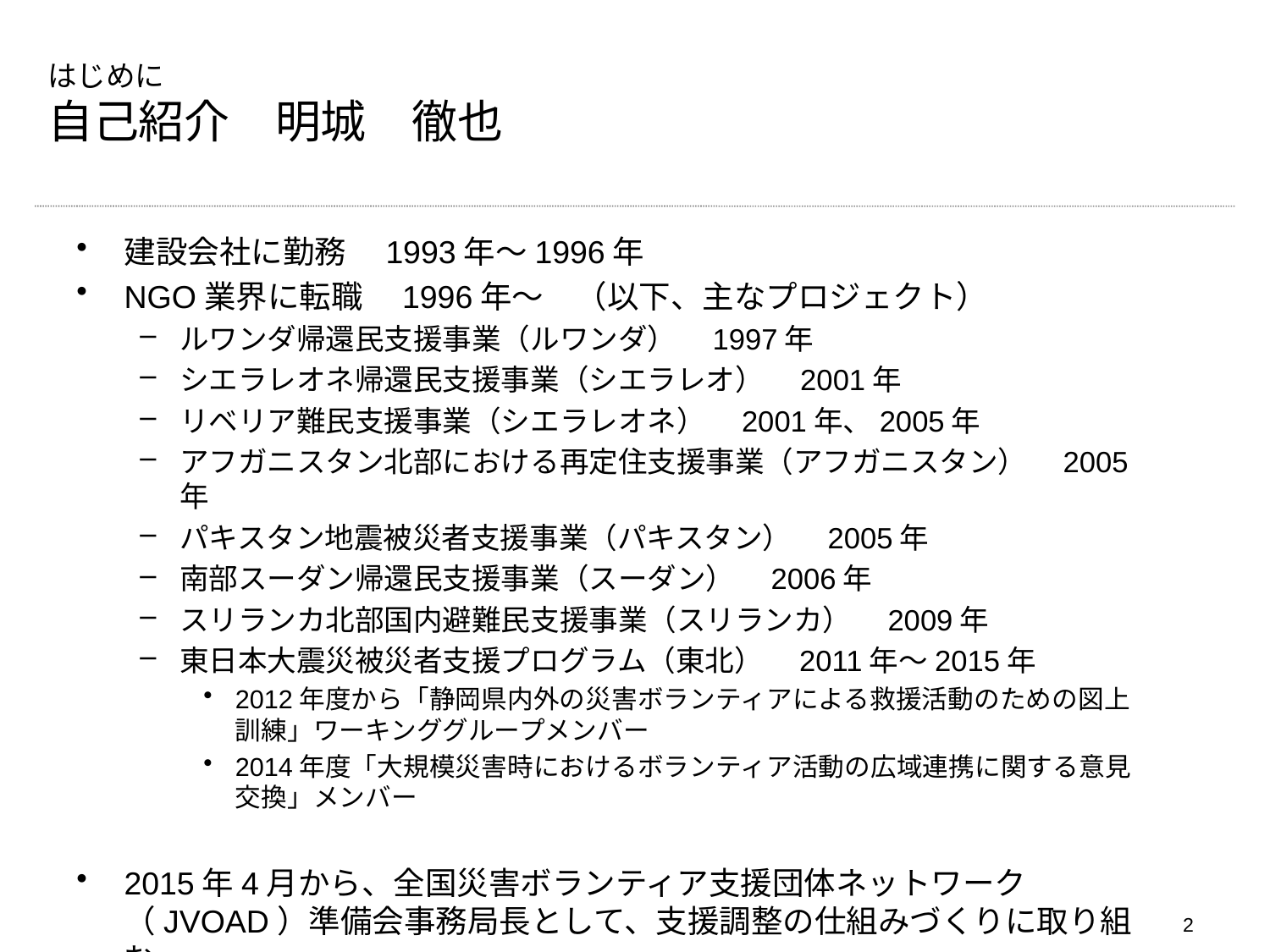

# はじめに 自己紹介　明城　徹也
建設会社に勤務　1993年～1996年
NGO業界に転職　1996年～　（以下、主なプロジェクト）
ルワンダ帰還民支援事業（ルワンダ）　1997年
シエラレオネ帰還民支援事業（シエラレオ）　2001年
リベリア難民支援事業（シエラレオネ）　2001年、2005年
アフガニスタン北部における再定住支援事業（アフガニスタン）　2005年
パキスタン地震被災者支援事業（パキスタン）　2005年
南部スーダン帰還民支援事業（スーダン）　2006年
スリランカ北部国内避難民支援事業（スリランカ）　2009年
東日本大震災被災者支援プログラム（東北）　2011年～2015年
2012年度から「静岡県内外の災害ボランティアによる救援活動のための図上訓練」ワーキンググループメンバー
2014年度「大規模災害時におけるボランティア活動の広域連携に関する意見交換」メンバー

2015年4月から、全国災害ボランティア支援団体ネットワーク（JVOAD）準備会事務局長として、支援調整の仕組みづくりに取り組む

2